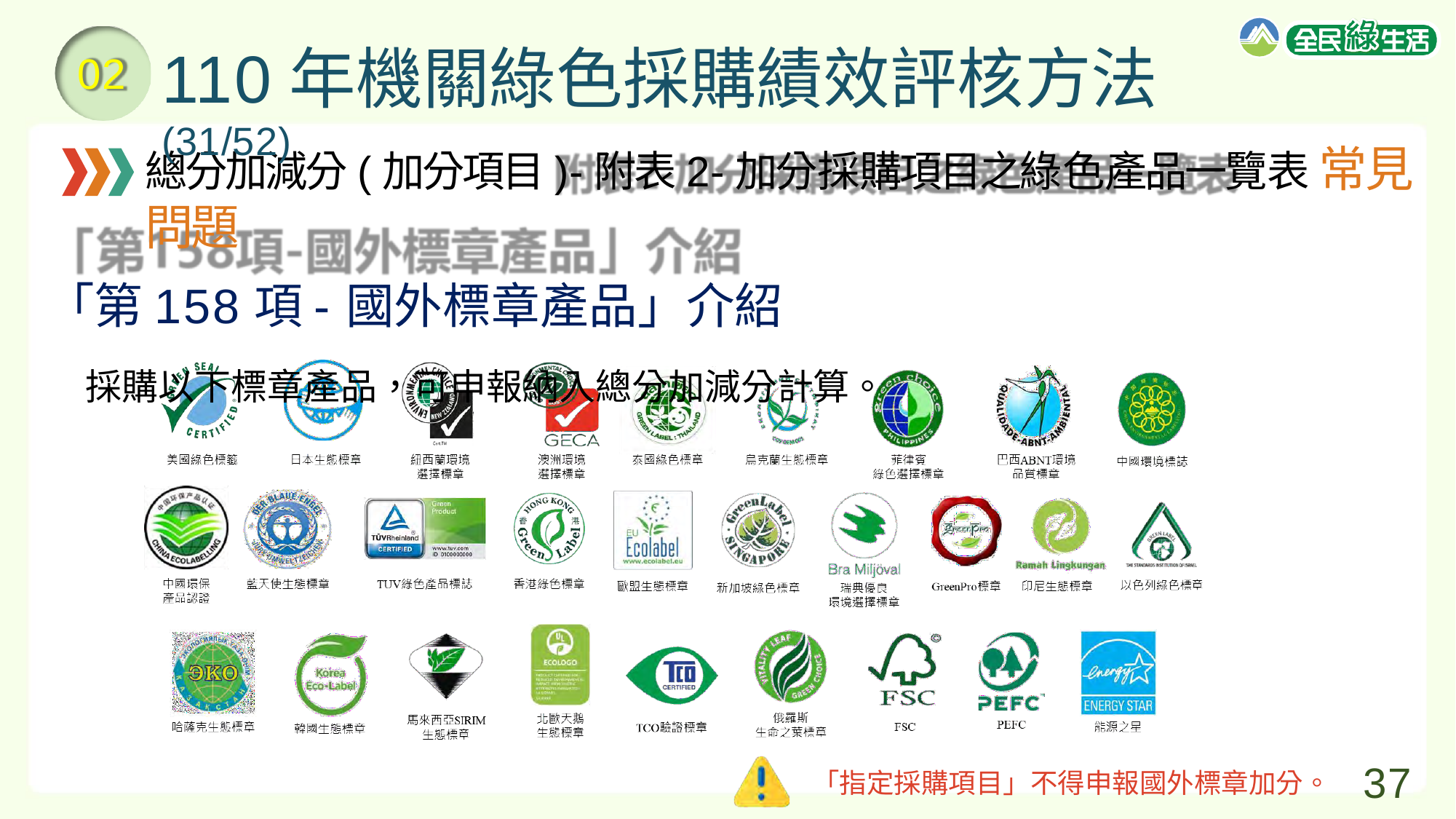

# 110年機關綠色採購績效評核方法(31/52)
02
總分加減分(加分項目)-附表2-加分採購項目之綠色產品一覽表 常見問題
「第158項-國外標章產品」介紹
採購以下標章產品，可申報納入總分加減分計算。

37
「指定採購項目」不得申報國外標章加分。